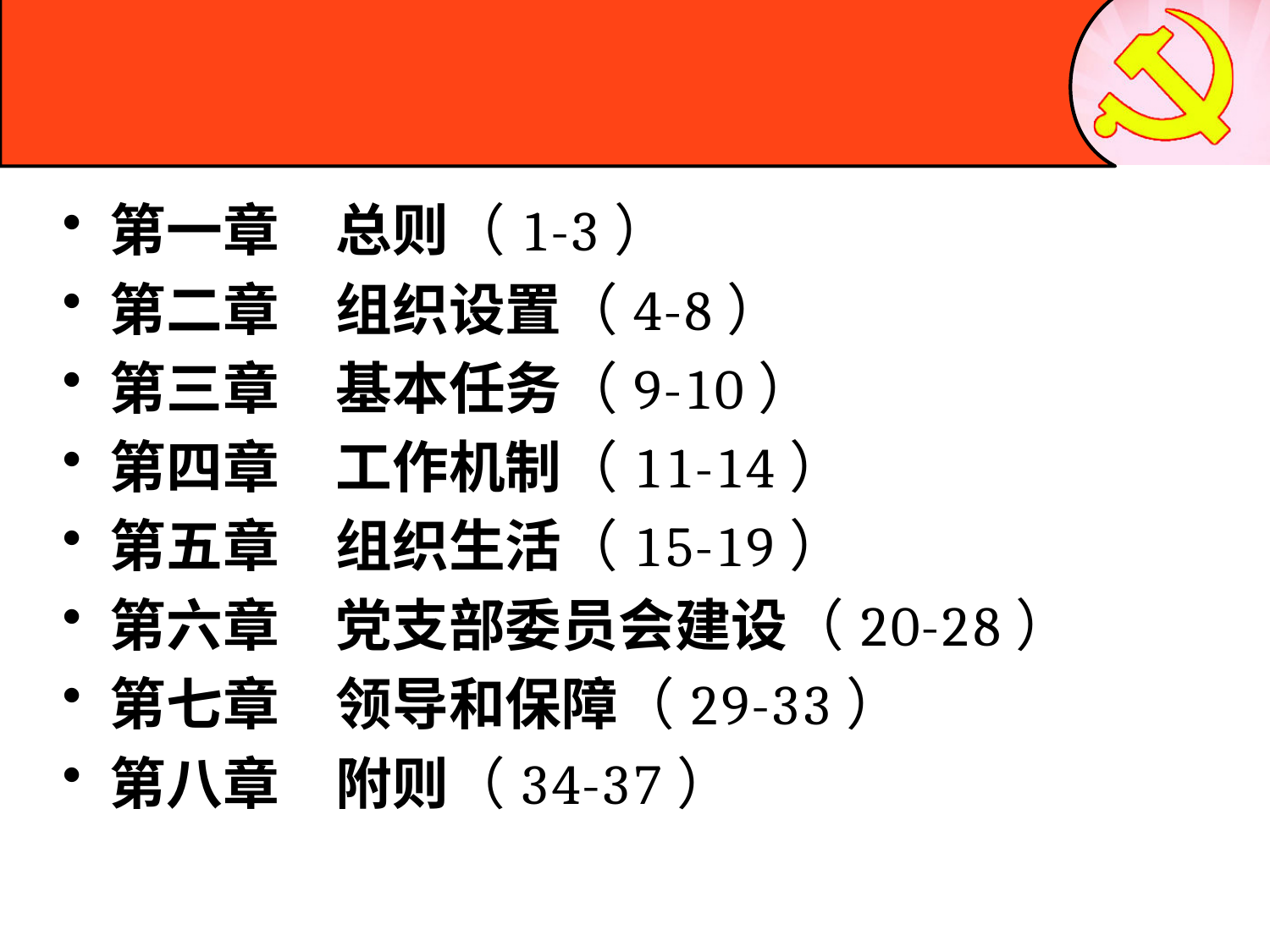

#
第一章　总则（1-3）
第二章　组织设置（4-8）
第三章　基本任务（9-10）
第四章　工作机制（11-14）
第五章　组织生活（15-19）
第六章　党支部委员会建设（20-28）
第七章　领导和保障（29-33）
第八章　附则（34-37）